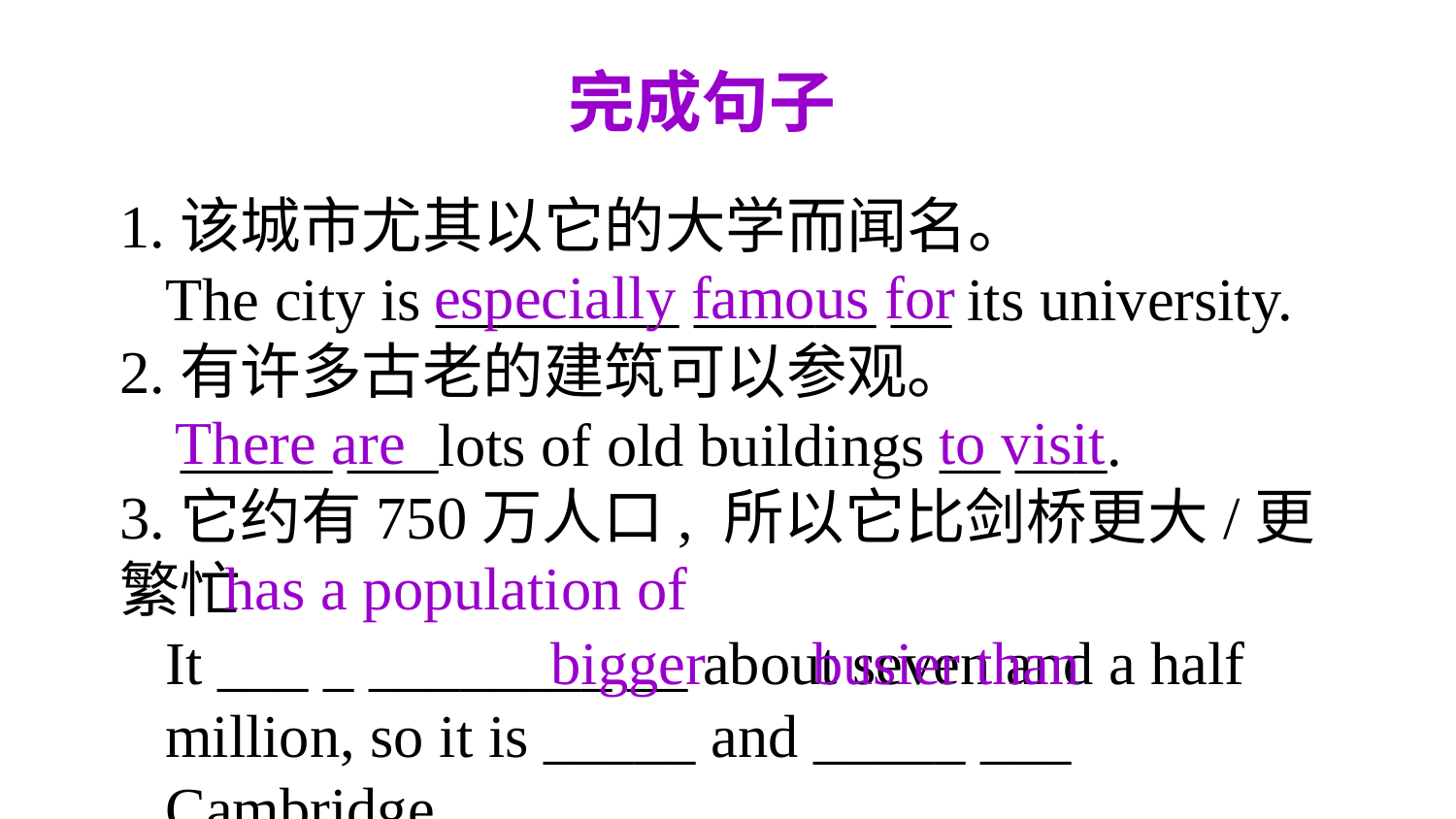

完成句子
1.该城市尤其以它的大学而闻名。
   The city is ________ ______ __ its university.
2.有许多古老的建筑可以参观。
    _____ ___lots of old buildings __ ___.
3.它约有750万人口, 所以它比剑桥更大/更繁忙
   It ___ _ ________ __ about seven and a half
   million, so it is _____ and _____ ___
   Cambridge.
especially famous for
There are
to visit
has a population of
bigger       busier than